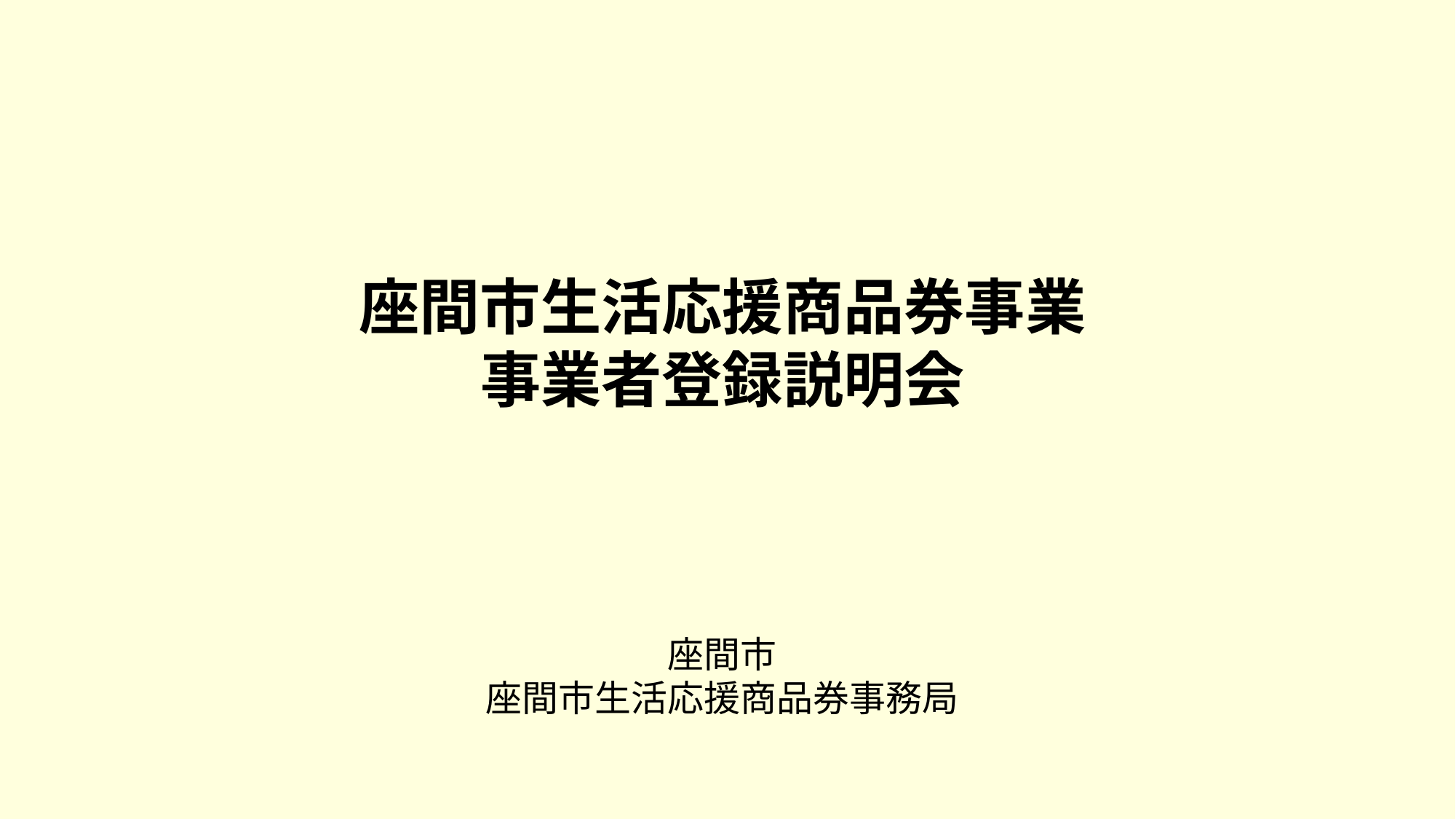

座間市生活応援商品券事業
事業者登録説明会
座間市
座間市生活応援商品券事務局